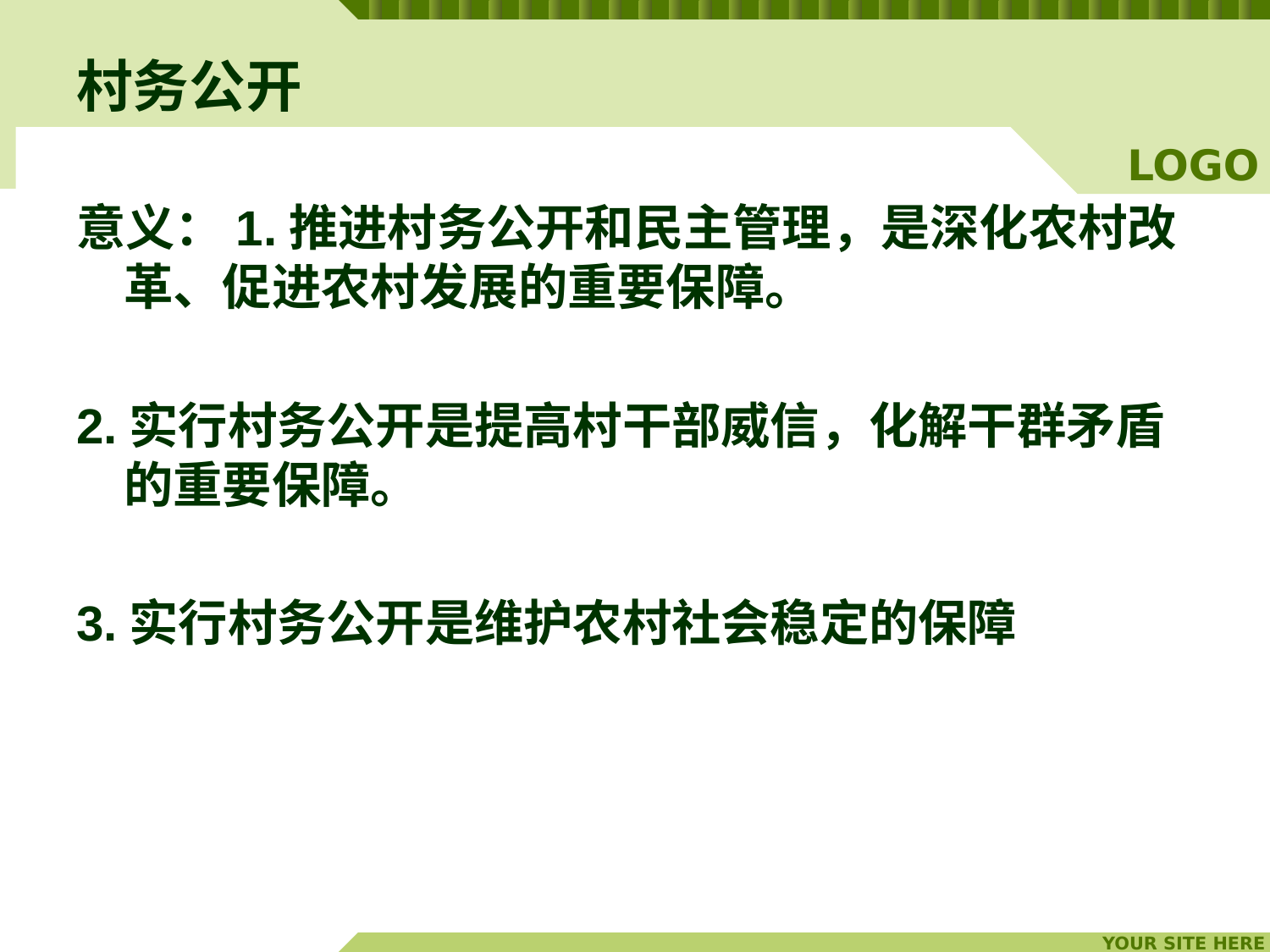

# 村务公开
意义：1.推进村务公开和民主管理，是深化农村改革、促进农村发展的重要保障。

2.实行村务公开是提高村干部威信，化解干群矛盾的重要保障。

3.实行村务公开是维护农村社会稳定的保障